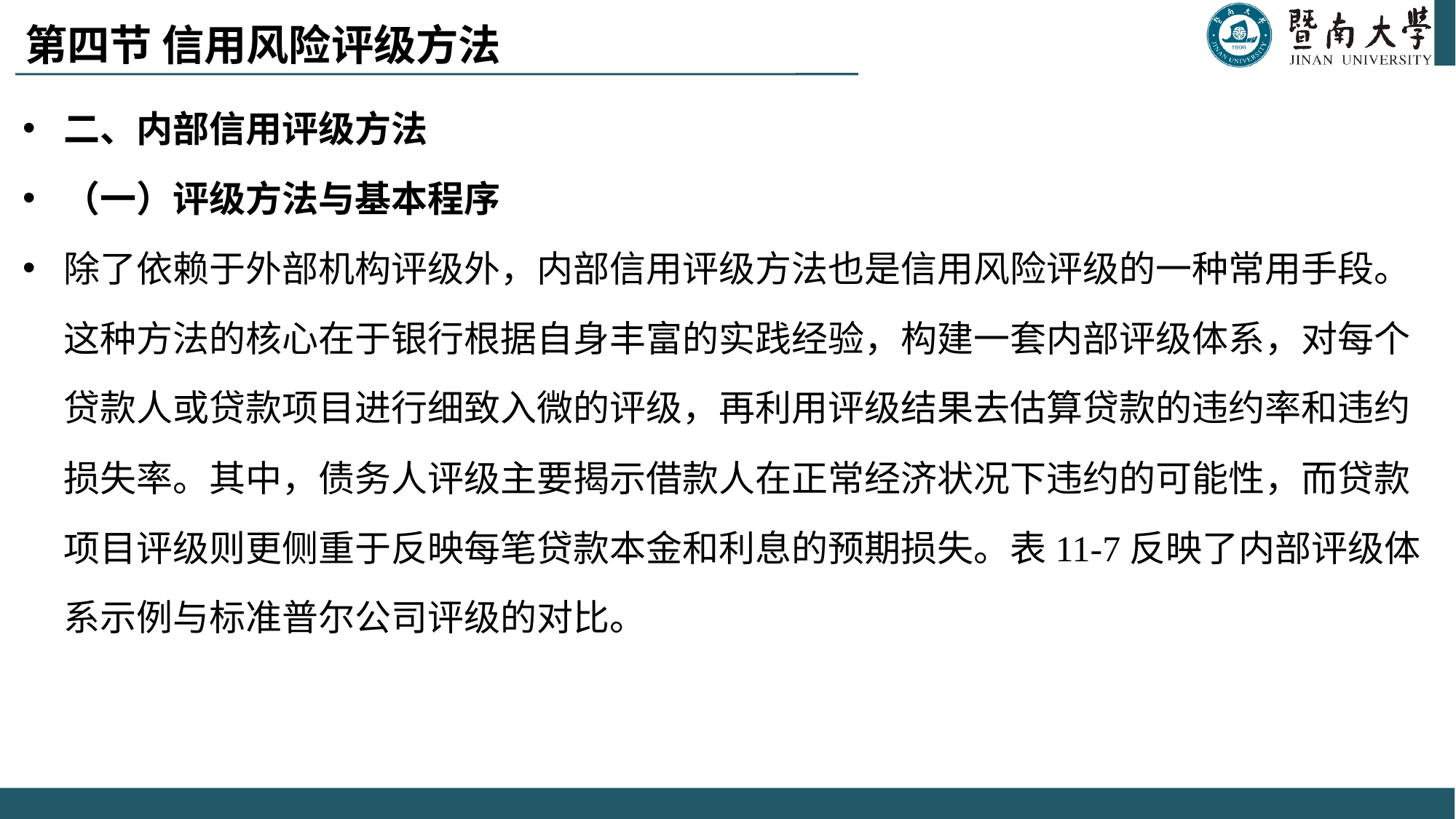

# 第四节 信用风险评级方法
二、内部信用评级方法
（一）评级方法与基本程序
除了依赖于外部机构评级外，内部信用评级方法也是信用风险评级的一种常用手段。这种方法的核心在于银行根据自身丰富的实践经验，构建一套内部评级体系，对每个贷款人或贷款项目进行细致入微的评级，再利用评级结果去估算贷款的违约率和违约损失率。其中，债务人评级主要揭示借款人在正常经济状况下违约的可能性，而贷款项目评级则更侧重于反映每笔贷款本金和利息的预期损失。表11-7反映了内部评级体系示例与标准普尔公司评级的对比。